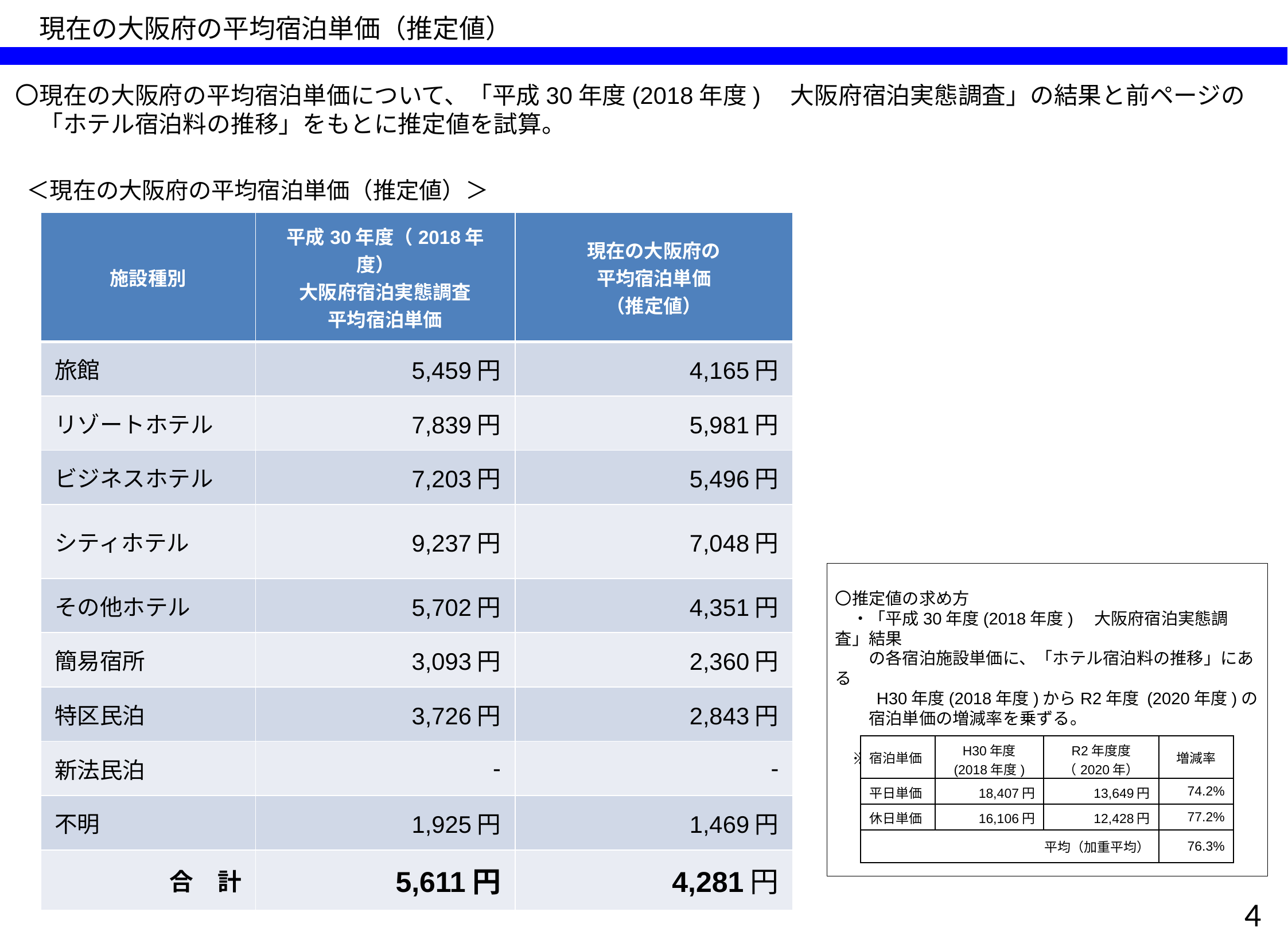

現在の大阪府の平均宿泊単価（推定値）
〇現在の大阪府の平均宿泊単価について、「平成30年度(2018年度)　大阪府宿泊実態調査」の結果と前ページの
　「ホテル宿泊料の推移」をもとに推定値を試算。
＜現在の大阪府の平均宿泊単価（推定値）＞
| 施設種別 | 平成30年度（2018年度）　 大阪府宿泊実態調査 平均宿泊単価 | 現在の大阪府の 平均宿泊単価 （推定値） |
| --- | --- | --- |
| 旅館 | 5,459円 | 4,165円 |
| リゾートホテル | 7,839円 | 5,981円 |
| ビジネスホテル | 7,203円 | 5,496円 |
| シティホテル | 9,237円 | 7,048円 |
| その他ホテル | 5,702円 | 4,351円 |
| 簡易宿所 | 3,093円 | 2,360円 |
| 特区民泊 | 3,726円 | 2,843円 |
| 新法民泊 | ‐ | ‐ |
| 不明 | 1,925円 | 1,469円 |
| 合　計 | 5,611円 | 4,281円 |

〇推定値の求め方
　・「平成30年度(2018年度)　大阪府宿泊実態調査」結果
　　の各宿泊施設単価に、「ホテル宿泊料の推移」にある
　　 H30年度(2018年度)からR2年度 (2020年度)の
　　宿泊単価の増減率を乗ずる。

　※増減率
| 宿泊単価 | H30年度 (2018年度) | R2年度度 （2020年） | 増減率 |
| --- | --- | --- | --- |
| 平日単価 | 18,407円 | 13,649円 | 74.2% |
| 休日単価 | 16,106円 | 12,428円 | 77.2% |
| 平均（加重平均） |  |  | 76.3% |
 4